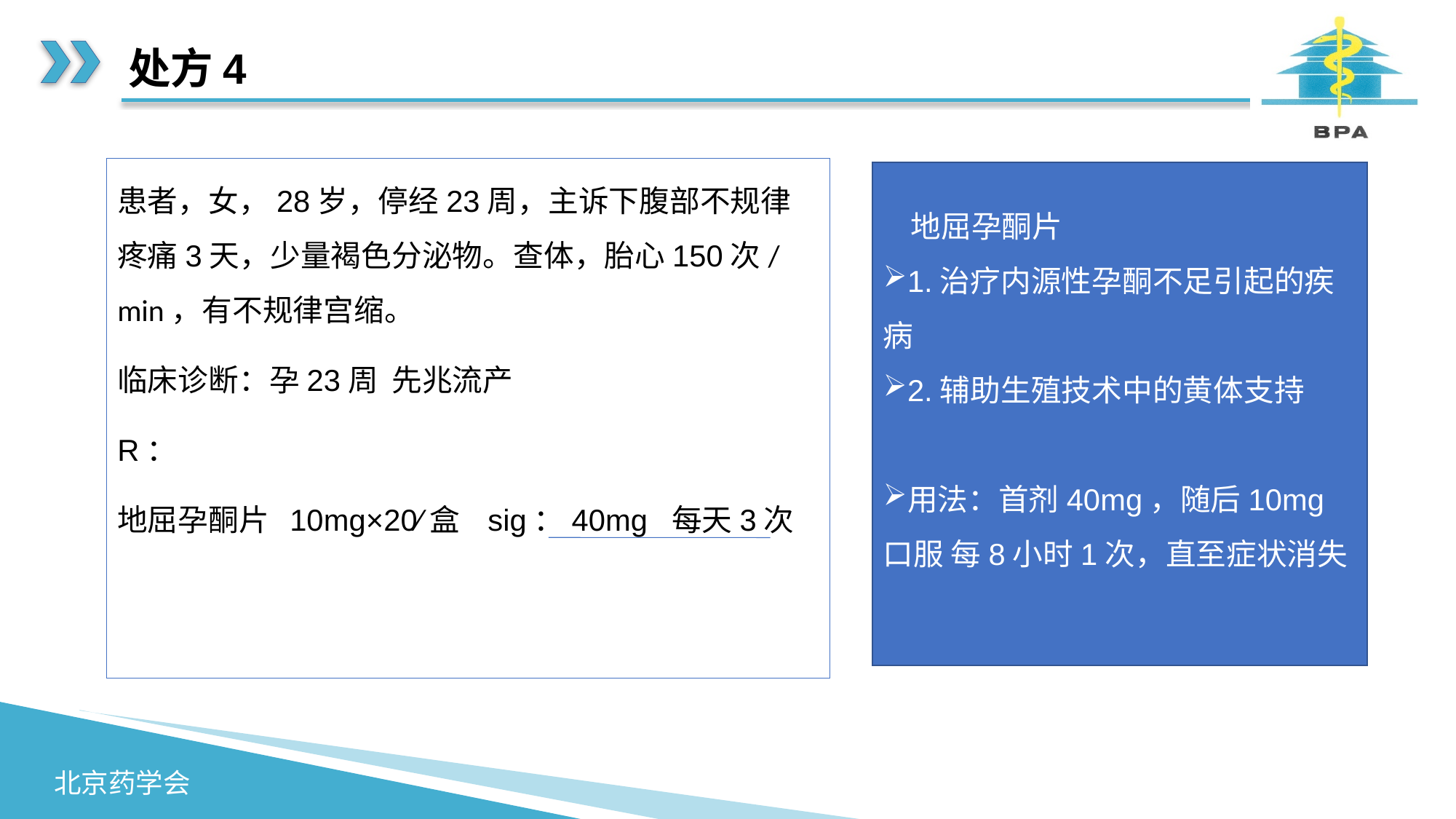

# 处方4
患者，女，28岁，停经23周，主诉下腹部不规律疼痛3天，少量褐色分泌物。查体，胎心150次/min，有不规律宫缩。
临床诊断：孕23周  先兆流产
R：
地屈孕酮片  10mg×20∕盒   sig：40mg  每天3次

   地屈孕酮片
1.治疗内源性孕酮不足引起的疾病
2.辅助生殖技术中的黄体支持

用法：首剂40mg，随后10mg口服 每8小时1次，直至症状消失